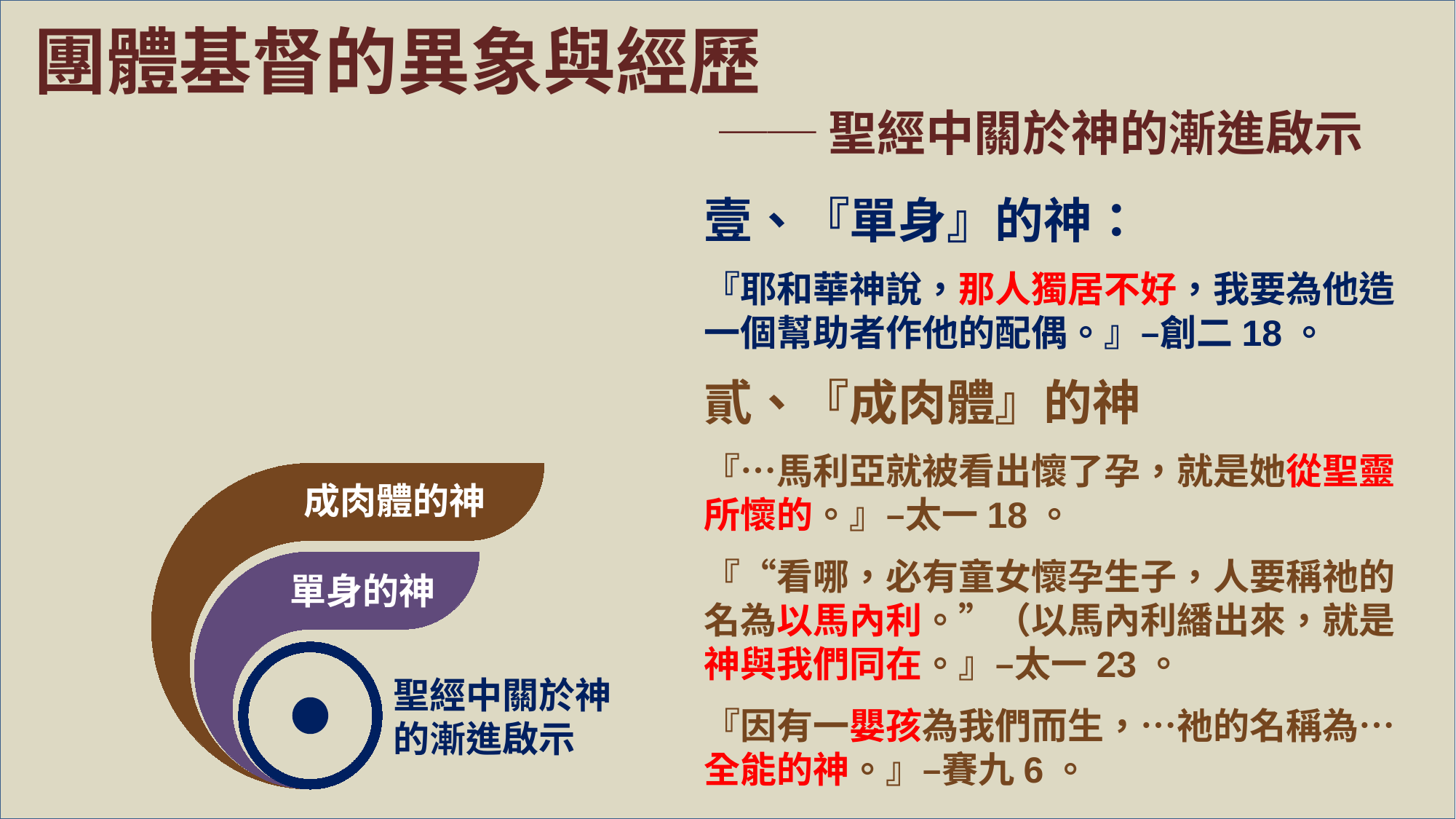

團體基督的異象與經歷
      ──聖經中關於神的漸進啟示

壹、『單身』的神：
『耶和華神說，那人獨居不好，我要為他造一個幫助者作他的配偶。』–創二18。
貳、『成肉體』的神
『…馬利亞就被看出懷了孕，就是她從聖靈所懷的。』–太一18。
『“看哪，必有童女懷孕生子，人要稱祂的名為以馬內利。”（以馬內利繙出來，就是神與我們同在。』–太一23。
『因有一嬰孩為我們而生，…祂的名稱為…全能的神。』–賽九6。

成肉體的神

單身的神

聖經中關於神的漸進啟示